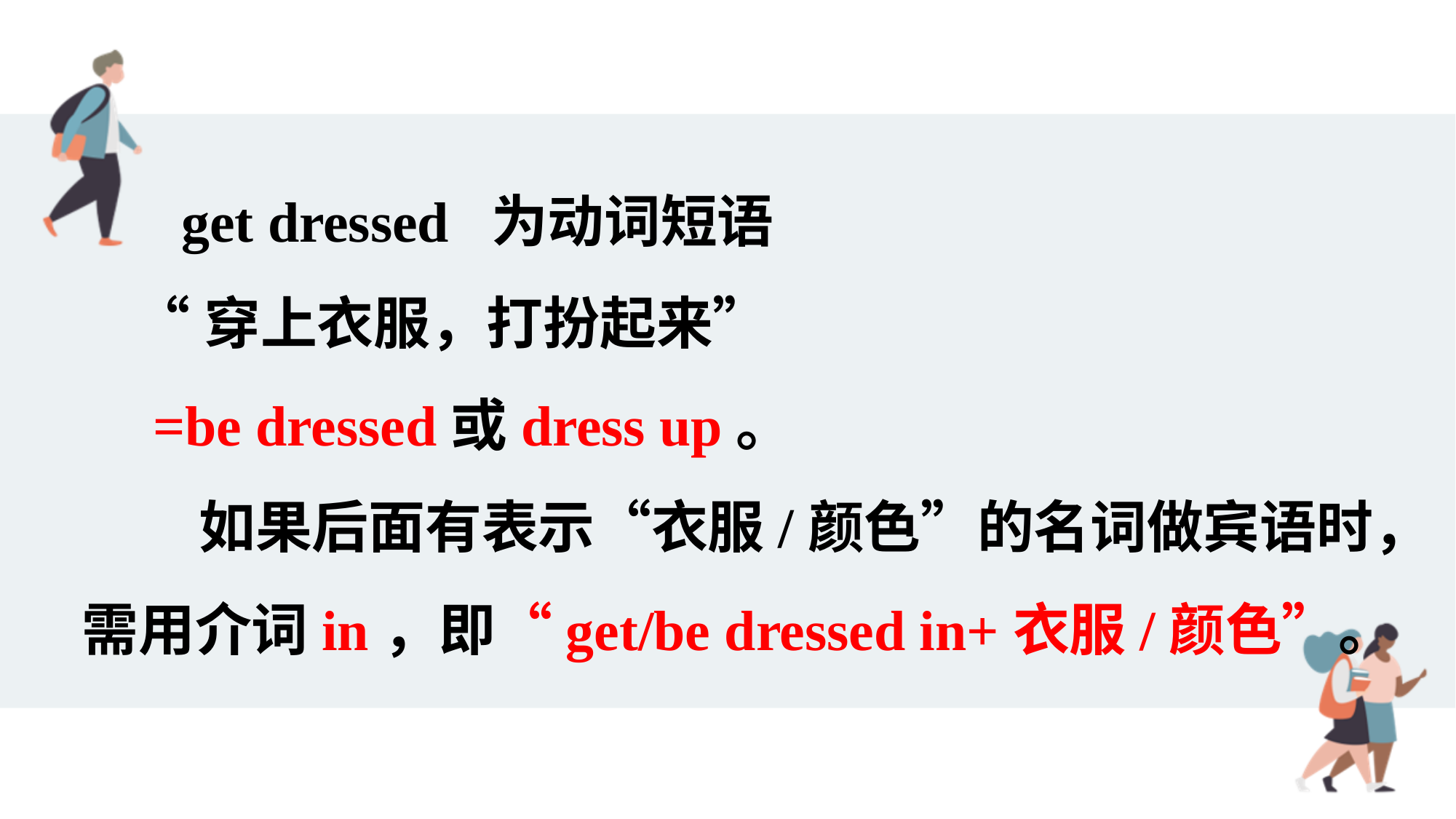

get dressed  为动词短语
    “穿上衣服，打扮起来”
     =be dressed或dress up。
        如果后面有表示“衣服/颜色”的名词做宾语时，需用介词in，即“get/be dressed in+衣服/颜色”。